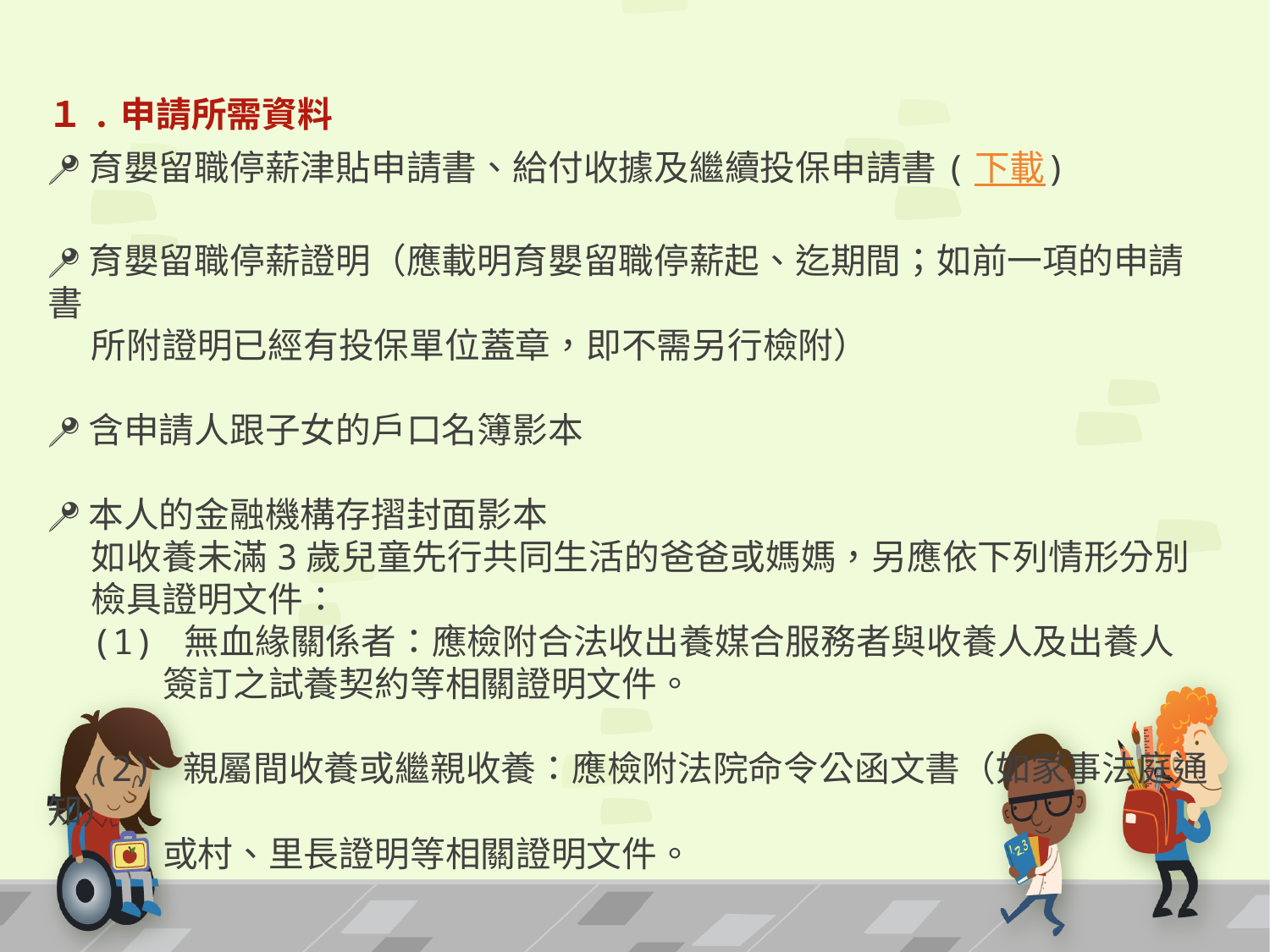

１.申請所需資料
📍育嬰留職停薪津貼申請書、給付收據及繼續投保申請書(下載)

📍育嬰留職停薪證明（應載明育嬰留職停薪起、迄期間；如前一項的申請書
  所附證明已經有投保單位蓋章，即不需另行檢附）

📍含申請人跟子女的戶口名簿影本

📍本人的金融機構存摺封面影本
  如收養未滿3歲兒童先行共同生活的爸爸或媽媽，另應依下列情形分別
  檢具證明文件：
  (1) 無血緣關係者：應檢附合法收出養媒合服務者與收養人及出養人
      簽訂之試養契約等相關證明文件。
  (2) 親屬間收養或繼親收養：應檢附法院命令公函文書（如家事法庭通知）
      或村、里長證明等相關證明文件。